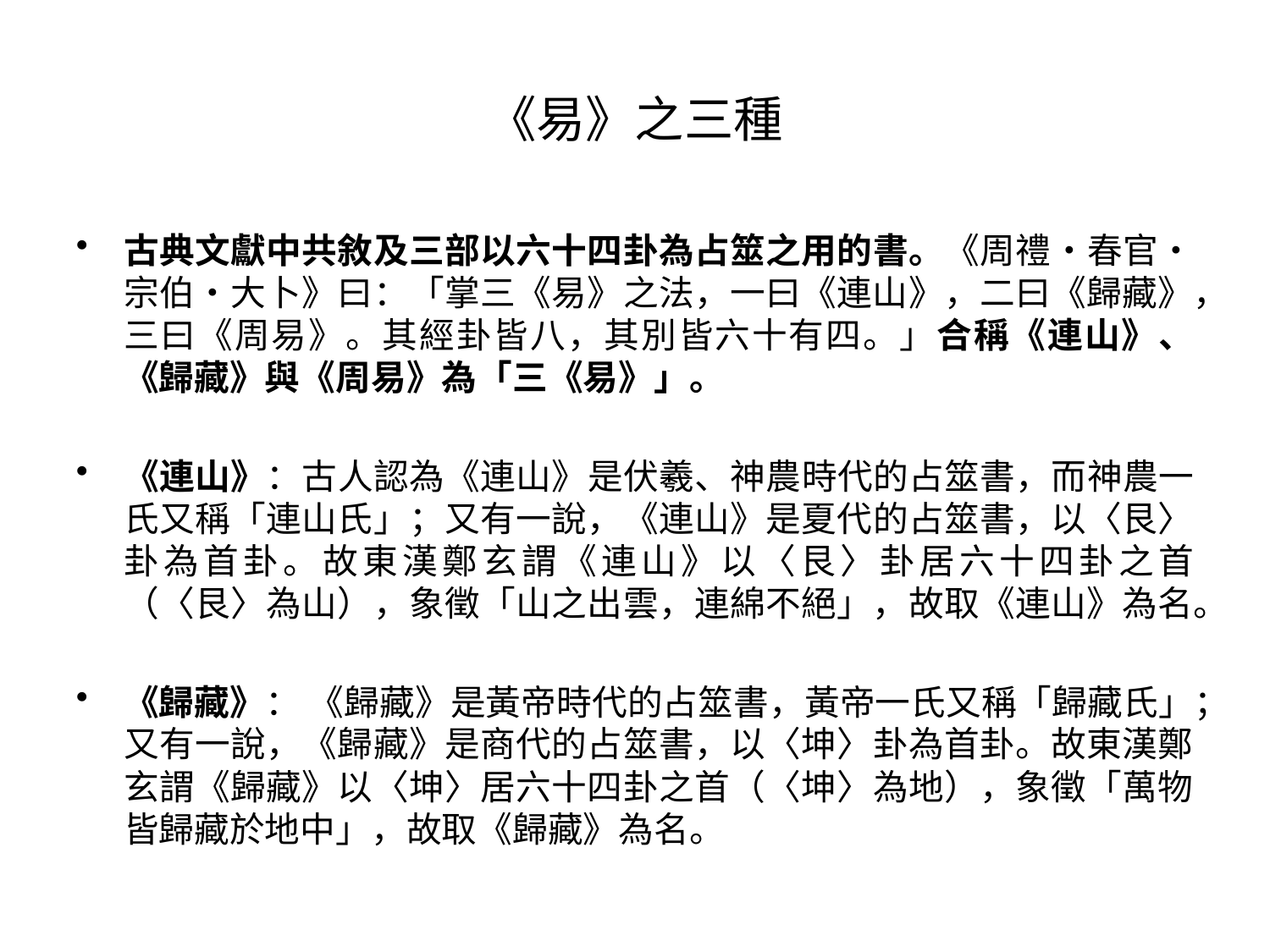

# 《易》之三種
古典文獻中共敘及三部以六十四卦為占筮之用的書。《周禮‧春官‧宗伯‧大卜》曰：「掌三《易》之法，一曰《連山》，二曰《歸藏》，三曰《周易》。其經卦皆八，其別皆六十有四。」合稱《連山》、《歸藏》與《周易》為「三《易》」。

《連山》：古人認為《連山》是伏羲、神農時代的占筮書，而神農一氏又稱「連山氏」；又有一說，《連山》是夏代的占筮書，以〈艮〉卦為首卦。故東漢鄭玄謂《連山》以〈艮〉卦居六十四卦之首（〈艮〉為山），象徵「山之出雲，連綿不絕」，故取《連山》為名。

《歸藏》： 《歸藏》是黃帝時代的占筮書，黃帝一氏又稱「歸藏氏」；又有一說，《歸藏》是商代的占筮書，以〈坤〉卦為首卦。故東漢鄭玄謂《歸藏》以〈坤〉居六十四卦之首（〈坤〉為地），象徵「萬物皆歸藏於地中」，故取《歸藏》為名。